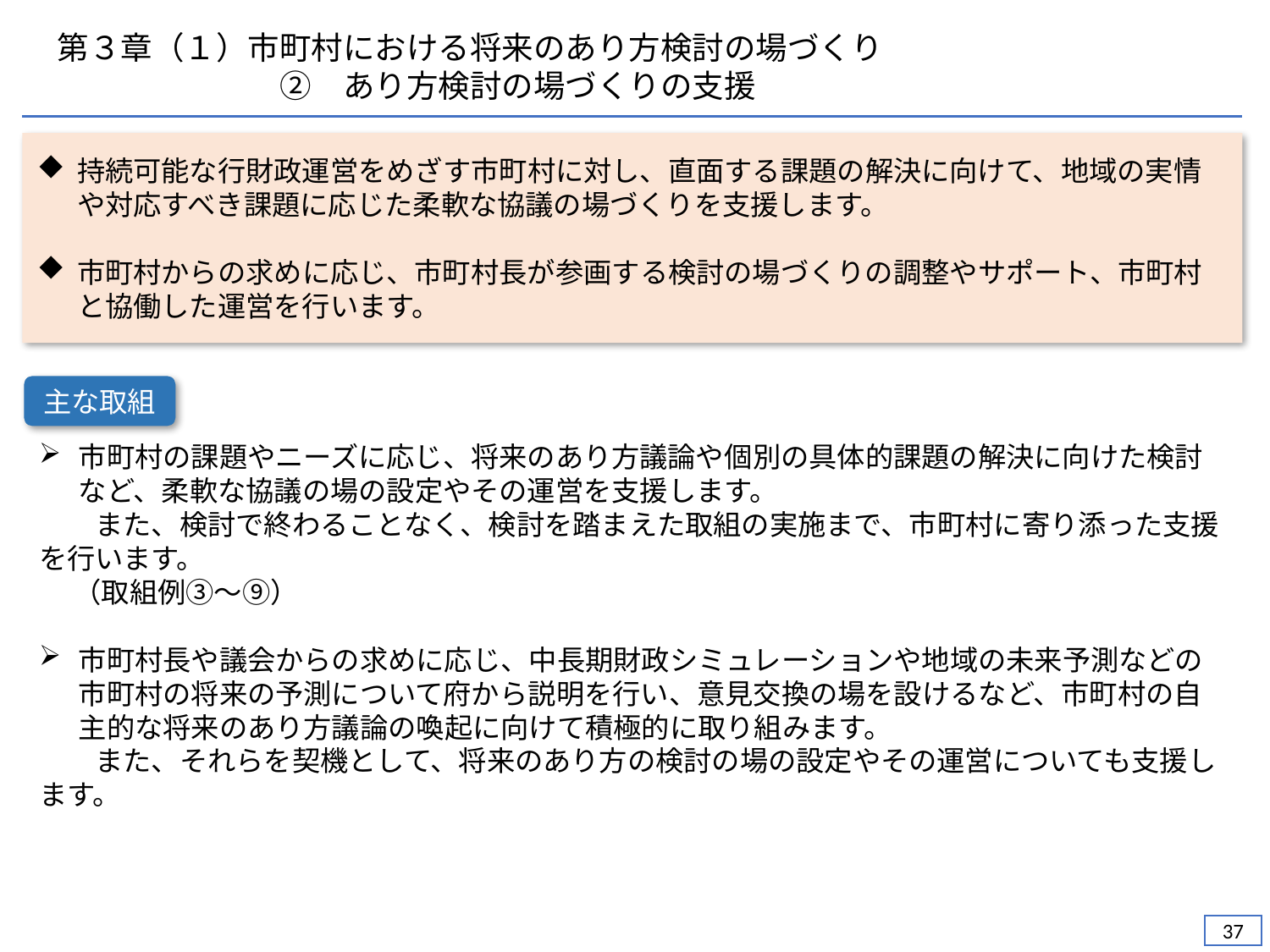

第３章（１）市町村における将来のあり方検討の場づくり
　　　　　　　②　あり方検討の場づくりの支援

持続可能な行財政運営をめざす市町村に対し、直面する課題の解決に向けて、地域の実情や対応すべき課題に応じた柔軟な協議の場づくりを支援します。

市町村からの求めに応じ、市町村長が参画する検討の場づくりの調整やサポート、市町村と協働した運営を行います。
主な取組
市町村の課題やニーズに応じ、将来のあり方議論や個別の具体的課題の解決に向けた検討など、柔軟な協議の場の設定やその運営を支援します。
　　また、検討で終わることなく、検討を踏まえた取組の実施まで、市町村に寄り添った支援を行います。
　 （取組例③～⑨）

市町村長や議会からの求めに応じ、中長期財政シミュレーションや地域の未来予測などの市町村の将来の予測について府から説明を行い、意見交換の場を設けるなど、市町村の自主的な将来のあり方議論の喚起に向けて積極的に取り組みます。
　　また、それらを契機として、将来のあり方の検討の場の設定やその運営についても支援します。
37